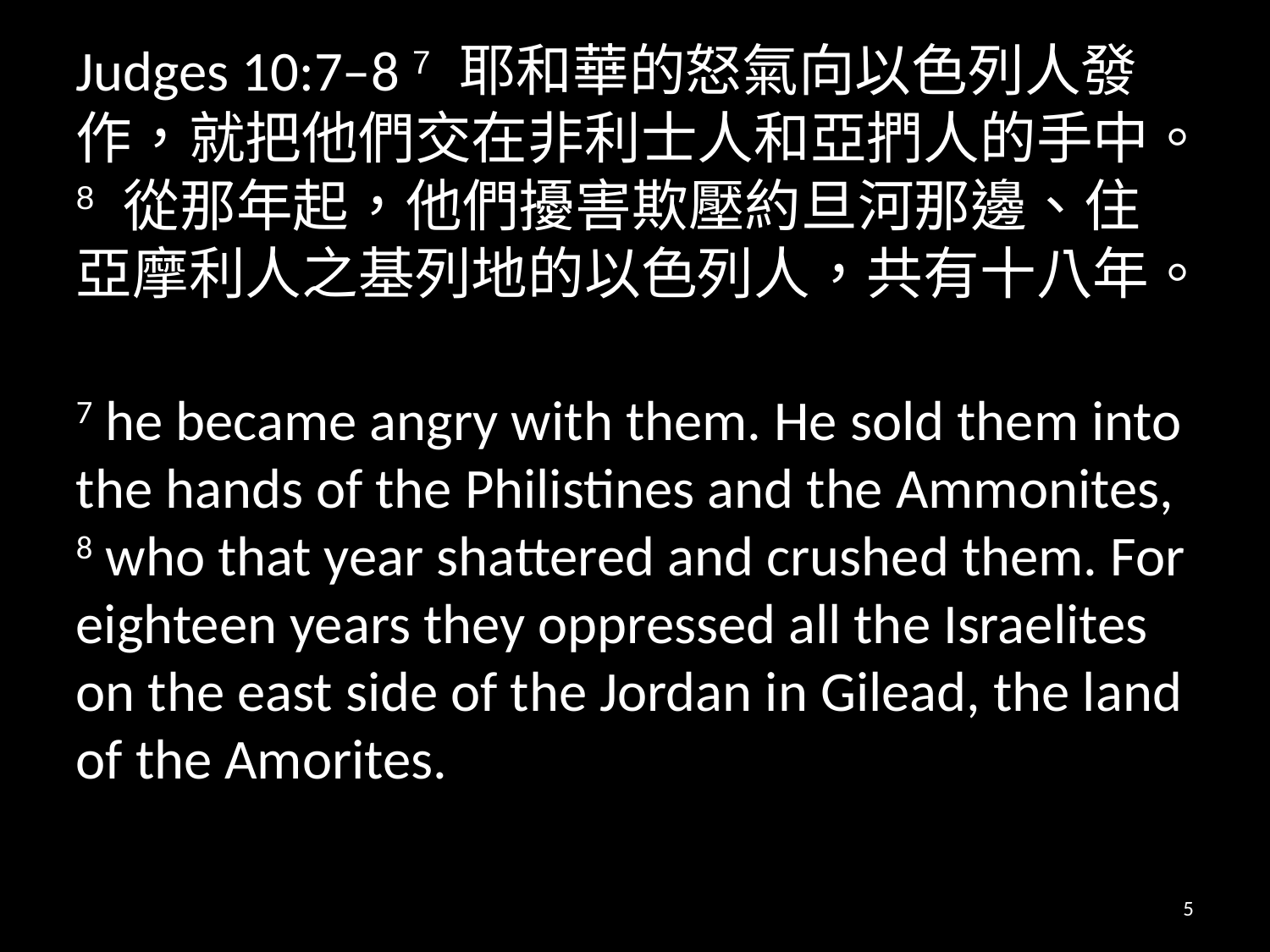

Judges 10:7–8 7 耶和華的怒氣向以色列人發作，就把他們交在非利士人和亞捫人的手中。8 從那年起，他們擾害欺壓約旦河那邊、住亞摩利人之基列地的以色列人，共有十八年。
7 he became angry with them. He sold them into the hands of the Philistines and the Ammonites, 8 who that year shattered and crushed them. For eighteen years they oppressed all the Israelites on the east side of the Jordan in Gilead, the land of the Amorites.

5